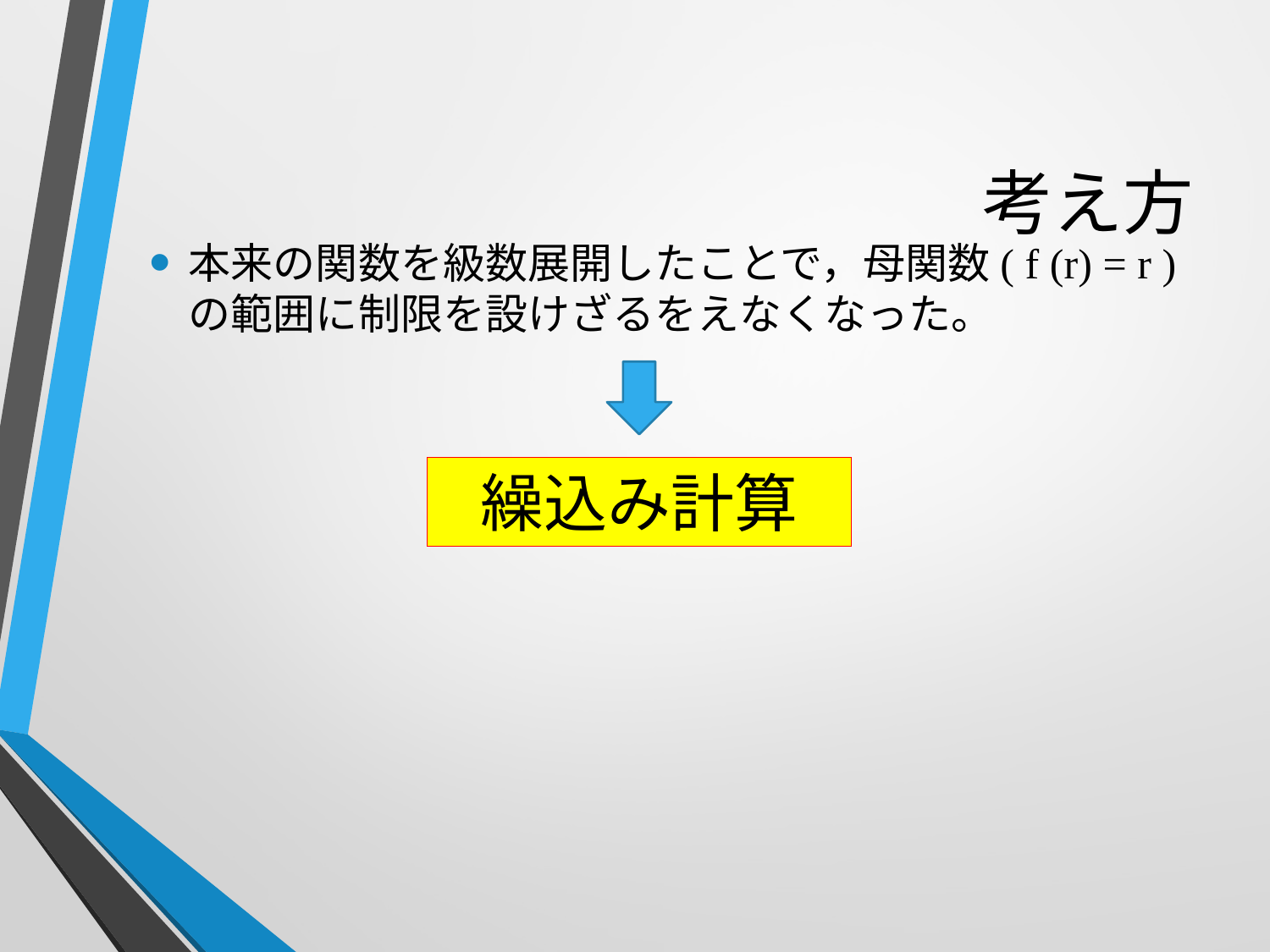

# 考え方
本来の関数を級数展開したことで，母関数( f (r) = r )の範囲に制限を設けざるをえなくなった。

繰込み計算